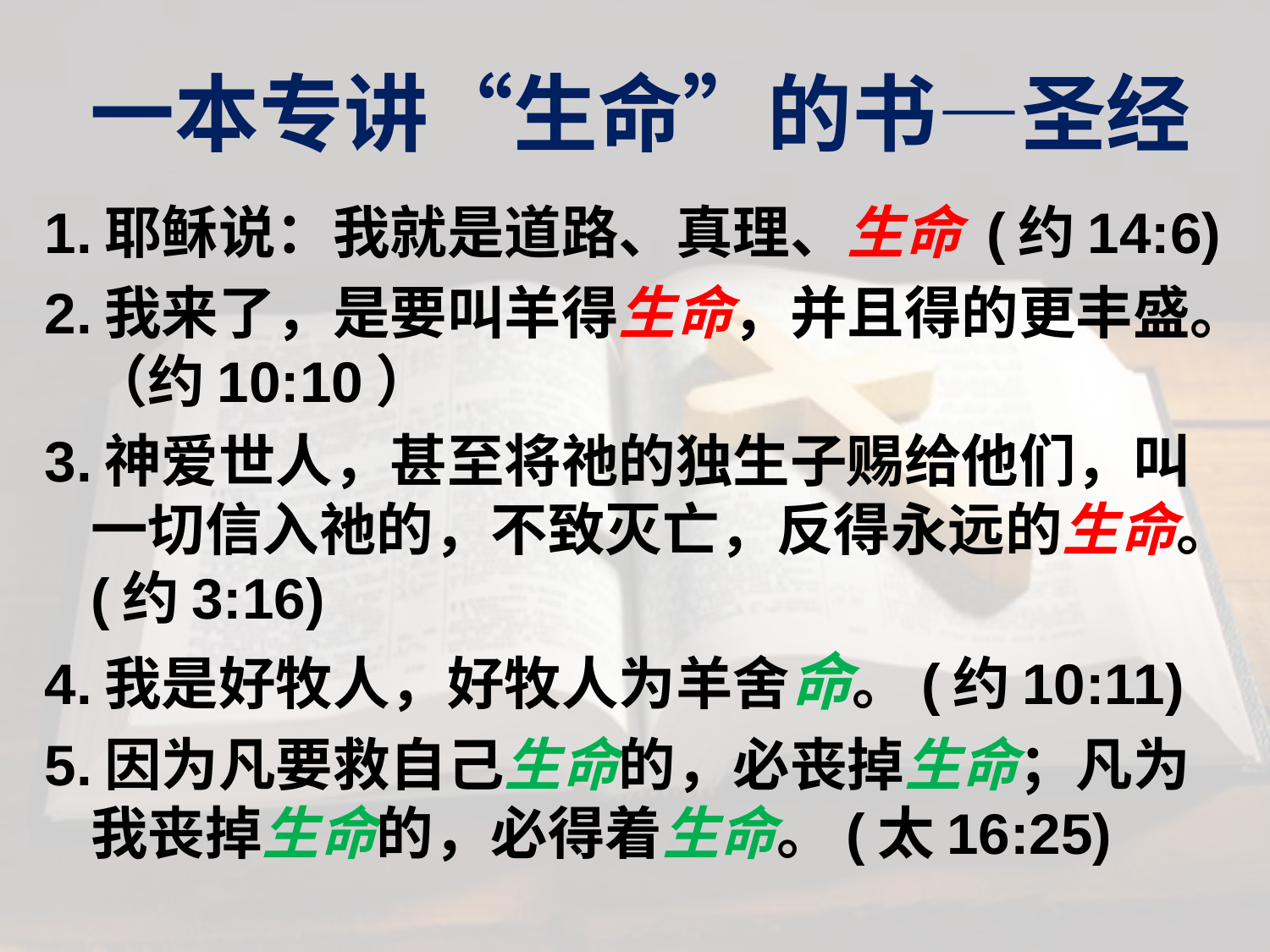

# 一本专讲“生命”的书—圣经
1.耶稣说：我就是道路、真理、生命 (约14:6)
2.我来了，是要叫羊得生命，并且得的更丰盛。（约10:10）
3.神爱世人，甚至将祂的独生子赐给他们，叫一切信入祂的，不致灭亡，反得永远的生命。(约3:16)
4.我是好牧人，好牧人为羊舍命。(约10:11)
5.因为凡要救自己生命的，必丧掉生命；凡为我丧掉生命的，必得着生命。(太16:25)